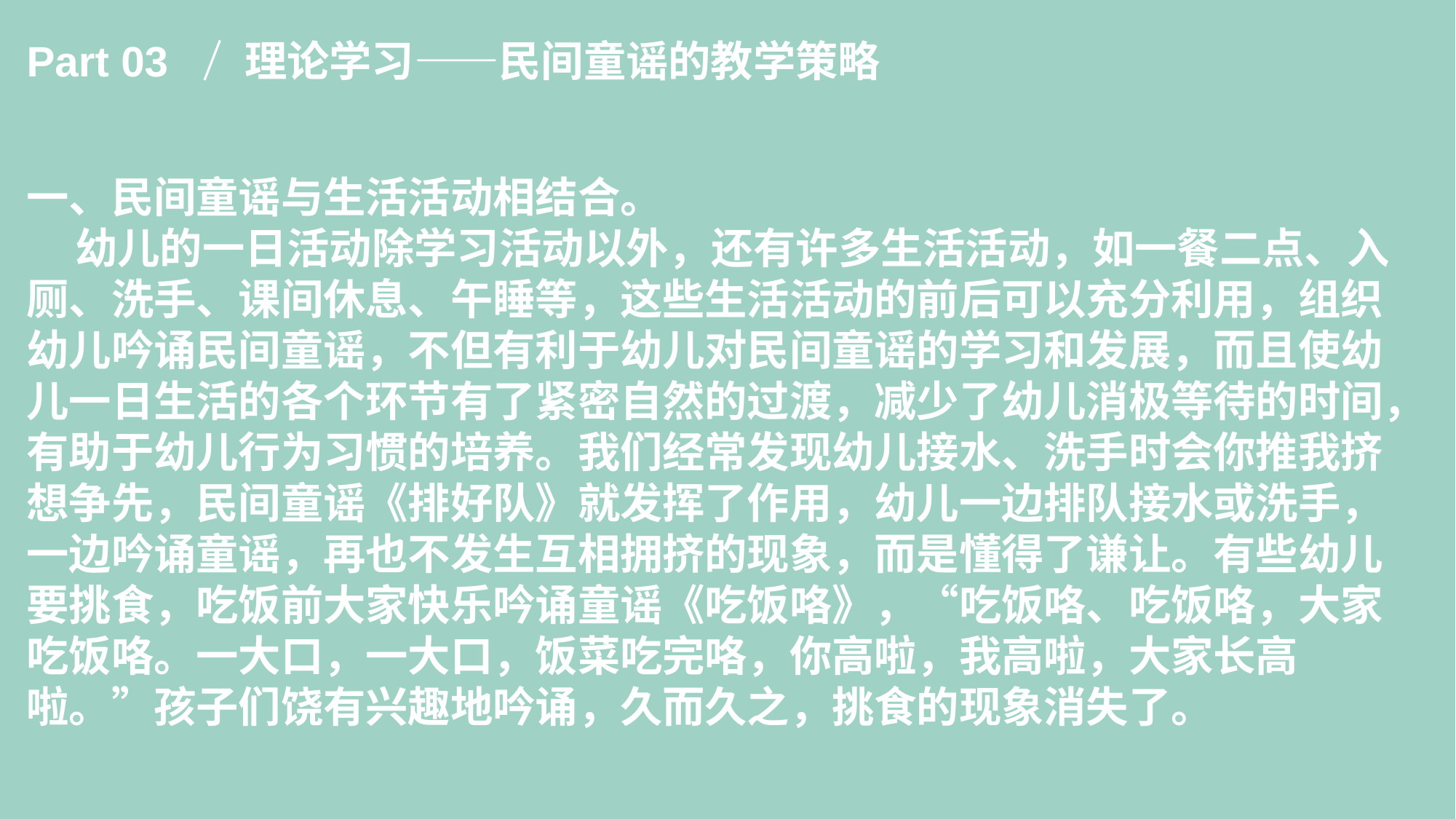

理论学习——民间童谣的教学策略
Part 03
一、民间童谣与生活活动相结合。
    幼儿的一日活动除学习活动以外，还有许多生活活动，如一餐二点、入厕、洗手、课间休息、午睡等，这些生活活动的前后可以充分利用，组织幼儿吟诵民间童谣，不但有利于幼儿对民间童谣的学习和发展，而且使幼儿一日生活的各个环节有了紧密自然的过渡，减少了幼儿消极等待的时间，有助于幼儿行为习惯的培养。我们经常发现幼儿接水、洗手时会你推我挤想争先，民间童谣《排好队》就发挥了作用，幼儿一边排队接水或洗手，一边吟诵童谣，再也不发生互相拥挤的现象，而是懂得了谦让。有些幼儿要挑食，吃饭前大家快乐吟诵童谣《吃饭咯》，“吃饭咯、吃饭咯，大家吃饭咯。一大口，一大口，饭菜吃完咯，你高啦，我高啦，大家长高啦。”孩子们饶有兴趣地吟诵，久而久之，挑食的现象消失了。